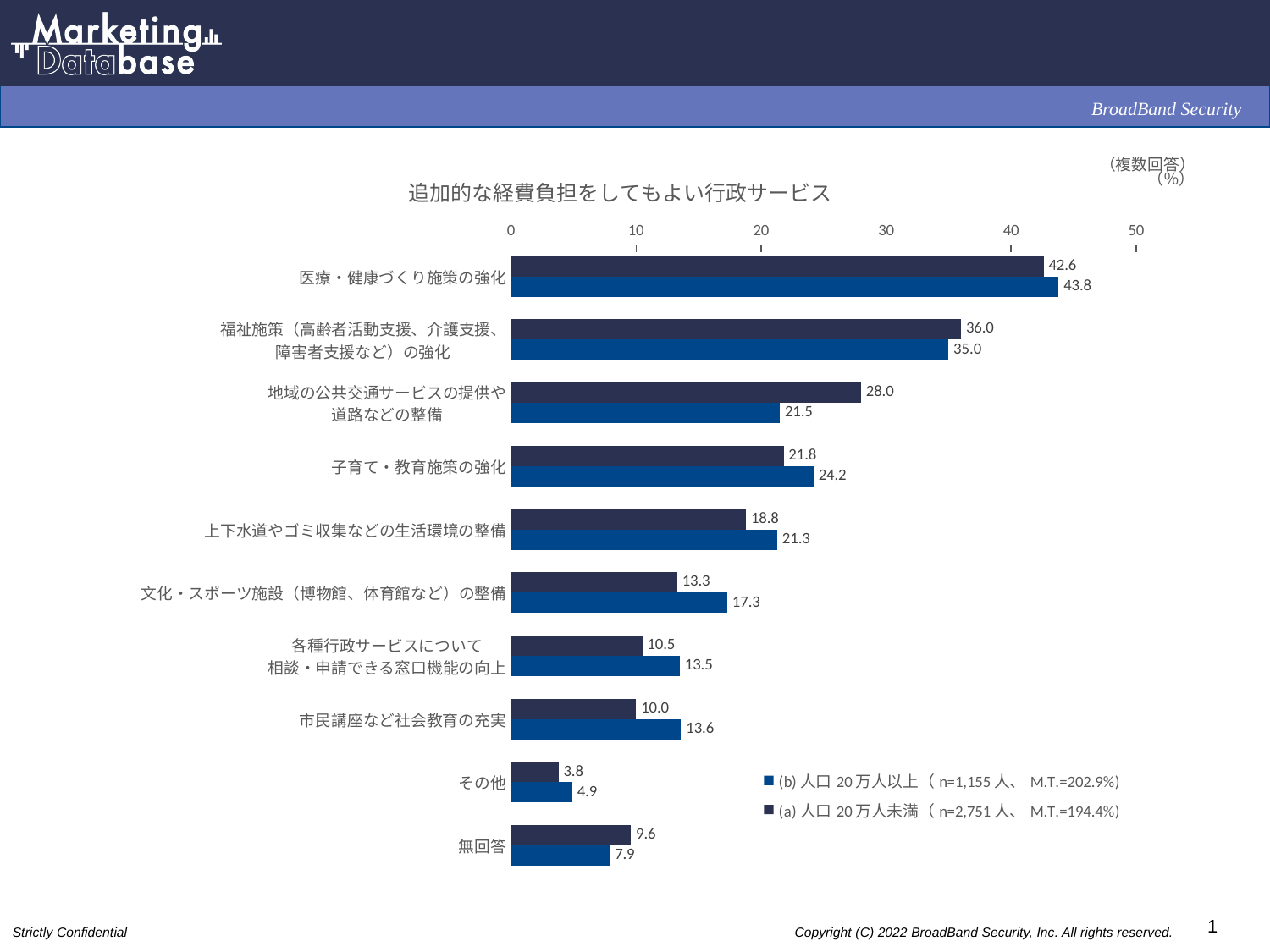

### Chart: 追加的な経費負担をしてもよい行政サービス

| Category | (a)人口20万人未満（n=2,751人、M.T.=194.4%) | (b)人口20万人以上（n=1,155人、M.T.=202.9%) |
|---|---|---|
| 医療・健康づくり施策の強化 | 42.6 | 43.8 |
| 福祉施策（高齢者活動支援、介護支援、
障害者支援など）の強化 | 36.0 | 35.0 |
| 地域の公共交通サービスの提供や
道路などの整備 | 28.0 | 21.5 |
| 子育て・教育施策の強化 | 21.8 | 24.2 |
| 上下水道やゴミ収集などの生活環境の整備 | 18.8 | 21.3 |
| 文化・スポーツ施設（博物館、体育館など）の整備 | 13.3 | 17.3 |
| 各種行政サービスについて
相談・申請できる窓口機能の向上 | 10.5 | 13.5 |
| 市民講座など社会教育の充実 | 10.0 | 13.6 |
| その他 | 3.8 | 4.9 |
| 無回答 | 9.6 | 7.9 |